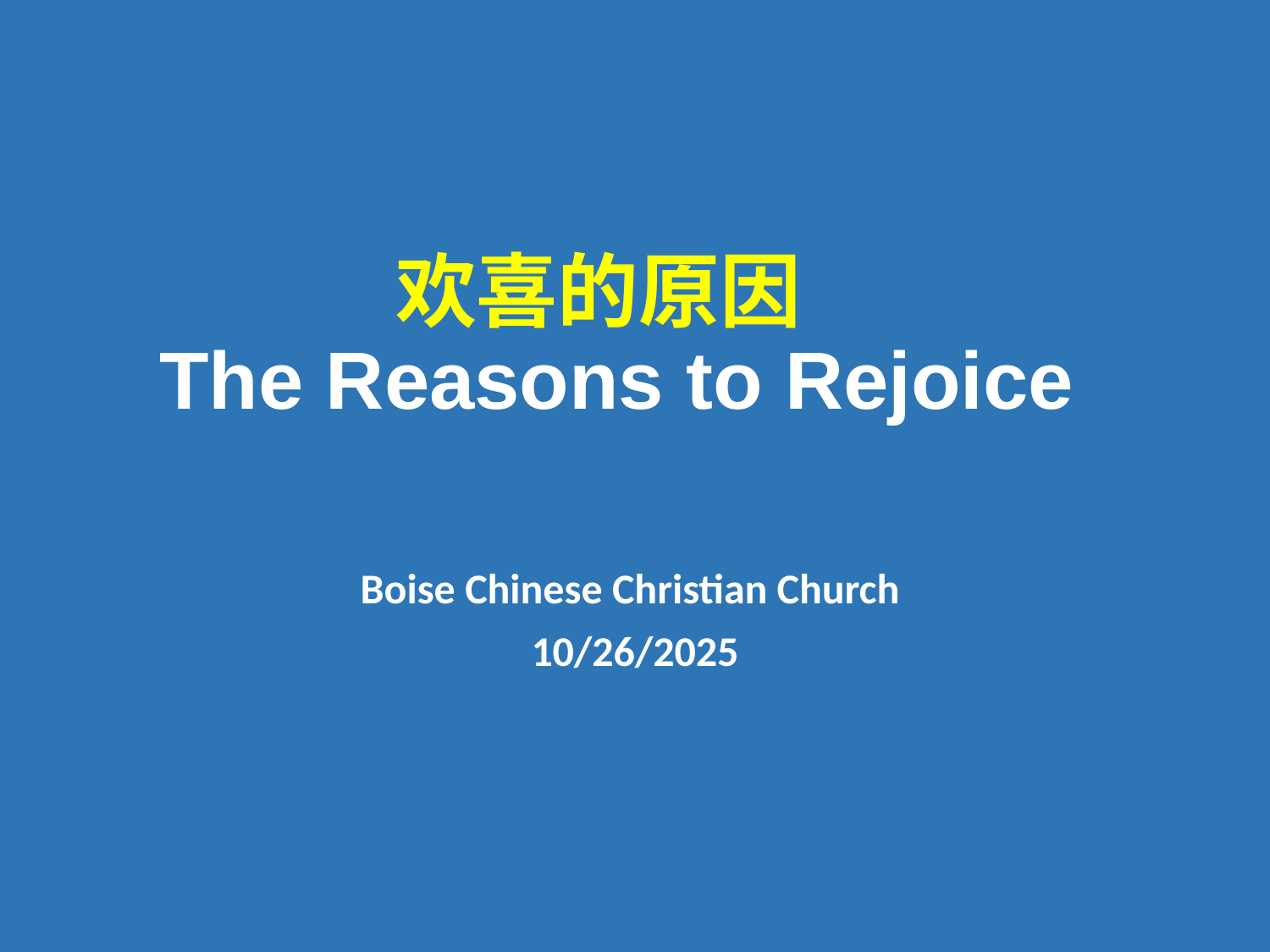

# 欢喜的原因 The Reasons to Rejoice
Boise Chinese Christian Church
10/26/2025